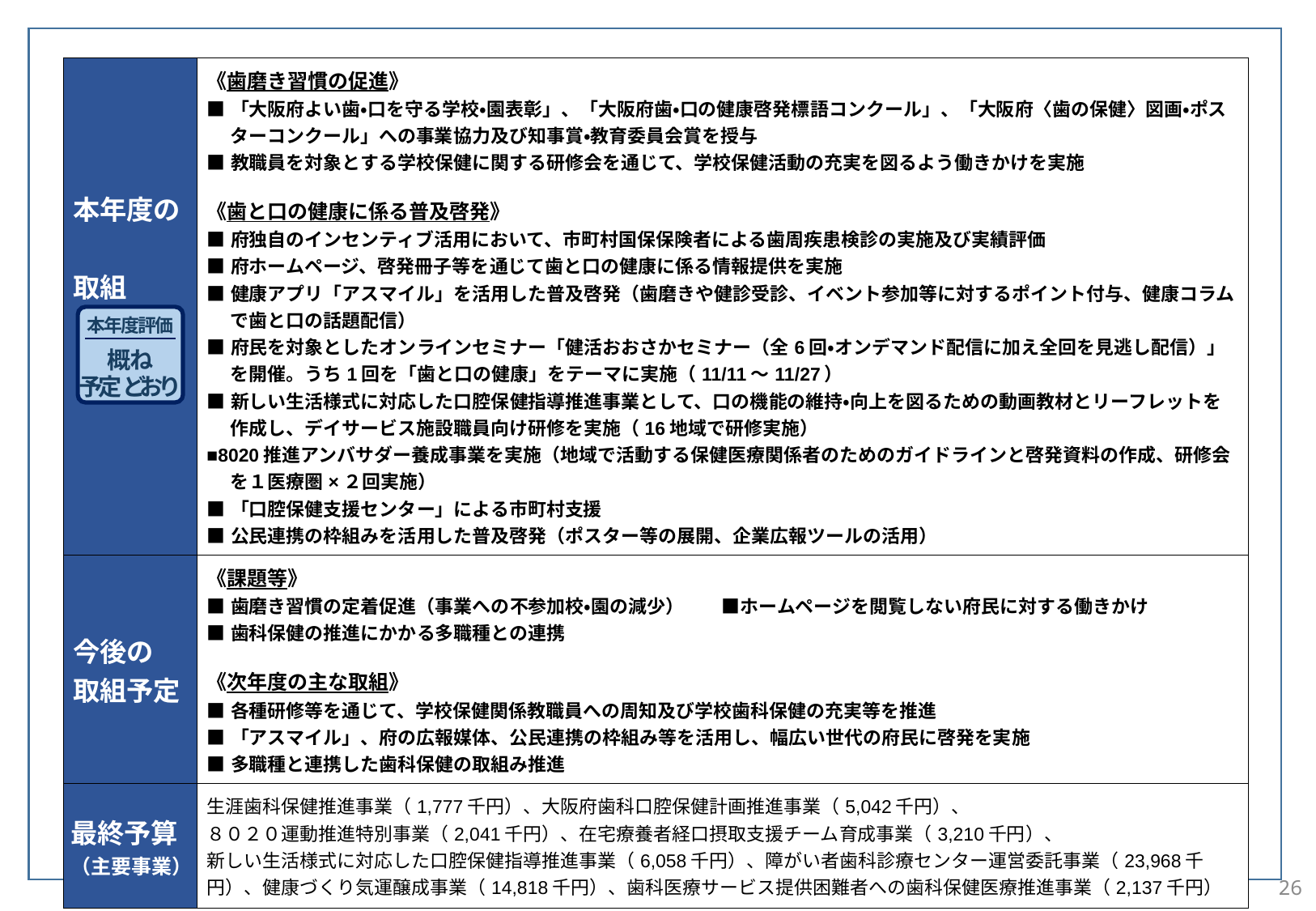

| 本年度の 取組 | 《歯磨き習慣の促進》 ■「大阪府よい歯・口を守る学校・園表彰」、「大阪府歯・口の健康啓発標語コンクール」、「大阪府〈歯の保健〉図画・ポスターコンクール」への事業協力及び知事賞・教育委員会賞を授与 ■教職員を対象とする学校保健に関する研修会を通じて、学校保健活動の充実を図るよう働きかけを実施 《歯と口の健康に係る普及啓発》 ■府独自のインセンティブ活用において、市町村国保保険者による歯周疾患検診の実施及び実績評価 ■府ホームページ、啓発冊子等を通じて歯と口の健康に係る情報提供を実施 ■健康アプリ「アスマイル」を活用した普及啓発（歯磨きや健診受診、イベント参加等に対するポイント付与、健康コラムで歯と口の話題配信） ■府民を対象としたオンラインセミナー「健活おおさかセミナー（全6回・オンデマンド配信に加え全回を見逃し配信）」を開催。うち1回を「歯と口の健康」をテーマに実施（11/11～11/27） ■新しい生活様式に対応した口腔保健指導推進事業として、口の機能の維持・向上を図るための動画教材とリーフレットを作成し、デイサービス施設職員向け研修を実施（16地域で研修実施） ■8020推進アンバサダー養成事業を実施（地域で活動する保健医療関係者のためのガイドラインと啓発資料の作成、研修会を１医療圏×２回実施） ■「口腔保健支援センター」による市町村支援 ■公民連携の枠組みを活用した普及啓発（ポスター等の展開、企業広報ツールの活用） |
| --- | --- |
| 今後の 取組予定 | 《課題等》 ■歯磨き習慣の定着促進（事業への不参加校・園の減少）　　■ホームページを閲覧しない府民に対する働きかけ ■歯科保健の推進にかかる多職種との連携 《次年度の主な取組》 ■各種研修等を通じて、学校保健関係教職員への周知及び学校歯科保健の充実等を推進 ■「アスマイル」、府の広報媒体、公民連携の枠組み等を活用し、幅広い世代の府民に啓発を実施 ■多職種と連携した歯科保健の取組み推進 |
| 最終予算 （主要事業） | 生涯歯科保健推進事業（1,777千円）、大阪府歯科口腔保健計画推進事業（5,042千円）、 ８０２０運動推進特別事業（2,041千円）、在宅療養者経口摂取支援チーム育成事業（3,210千円）、 新しい生活様式に対応した口腔保健指導推進事業（6,058千円）、障がい者歯科診療センター運営委託事業（23,968千円）、健康づくり気運醸成事業（14,818千円）、歯科医療サービス提供困難者への歯科保健医療推進事業（2,137千円） |
本年度評価

概ね
予定どおり
26